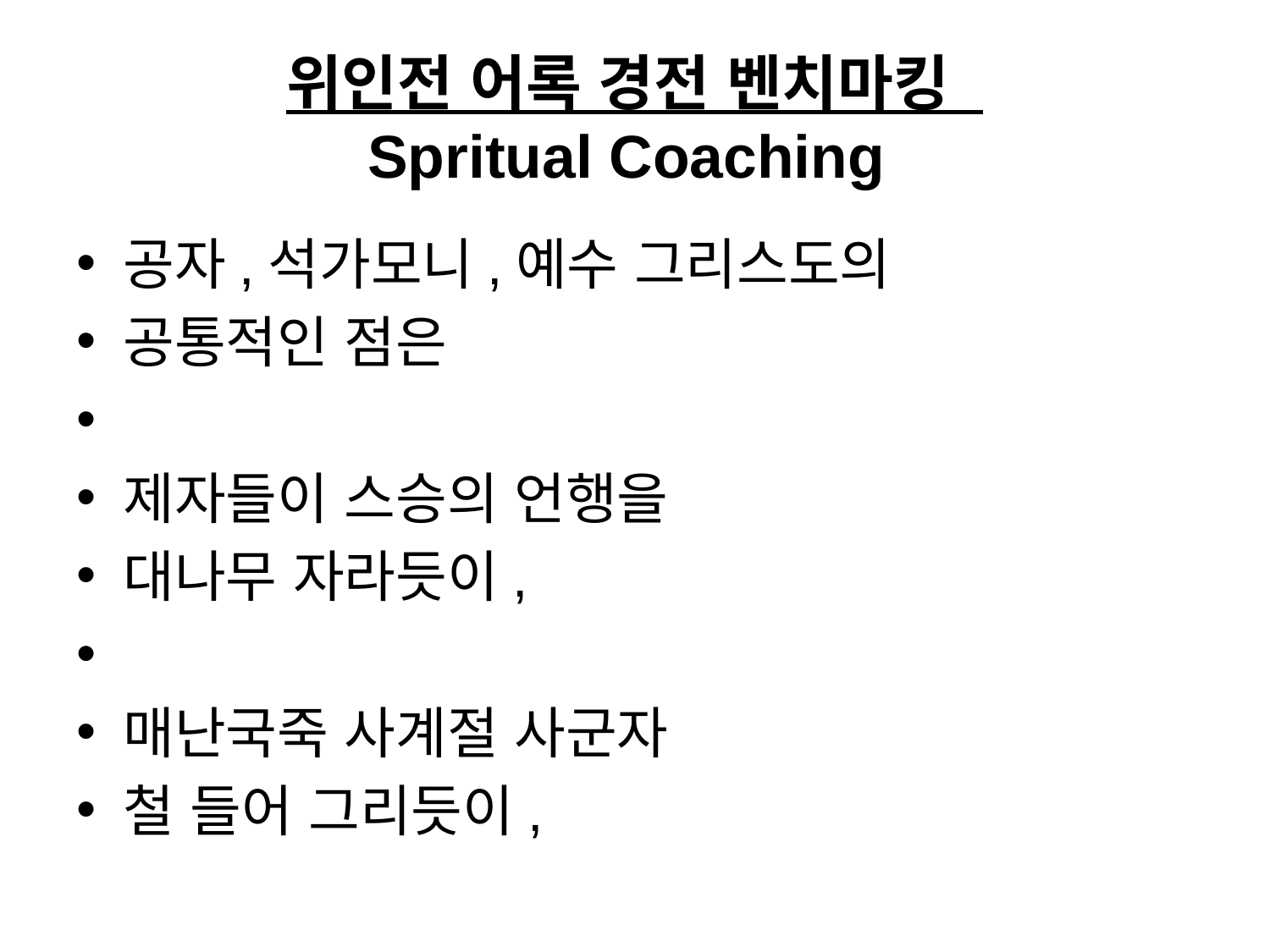

# 위인전 어록 경전 벤치마킹  Spritual Coaching
공자,석가모니,예수 그리스도의
공통적인 점은

제자들이 스승의 언행을
대나무 자라듯이,

매난국죽 사계절 사군자
철 들어 그리듯이,